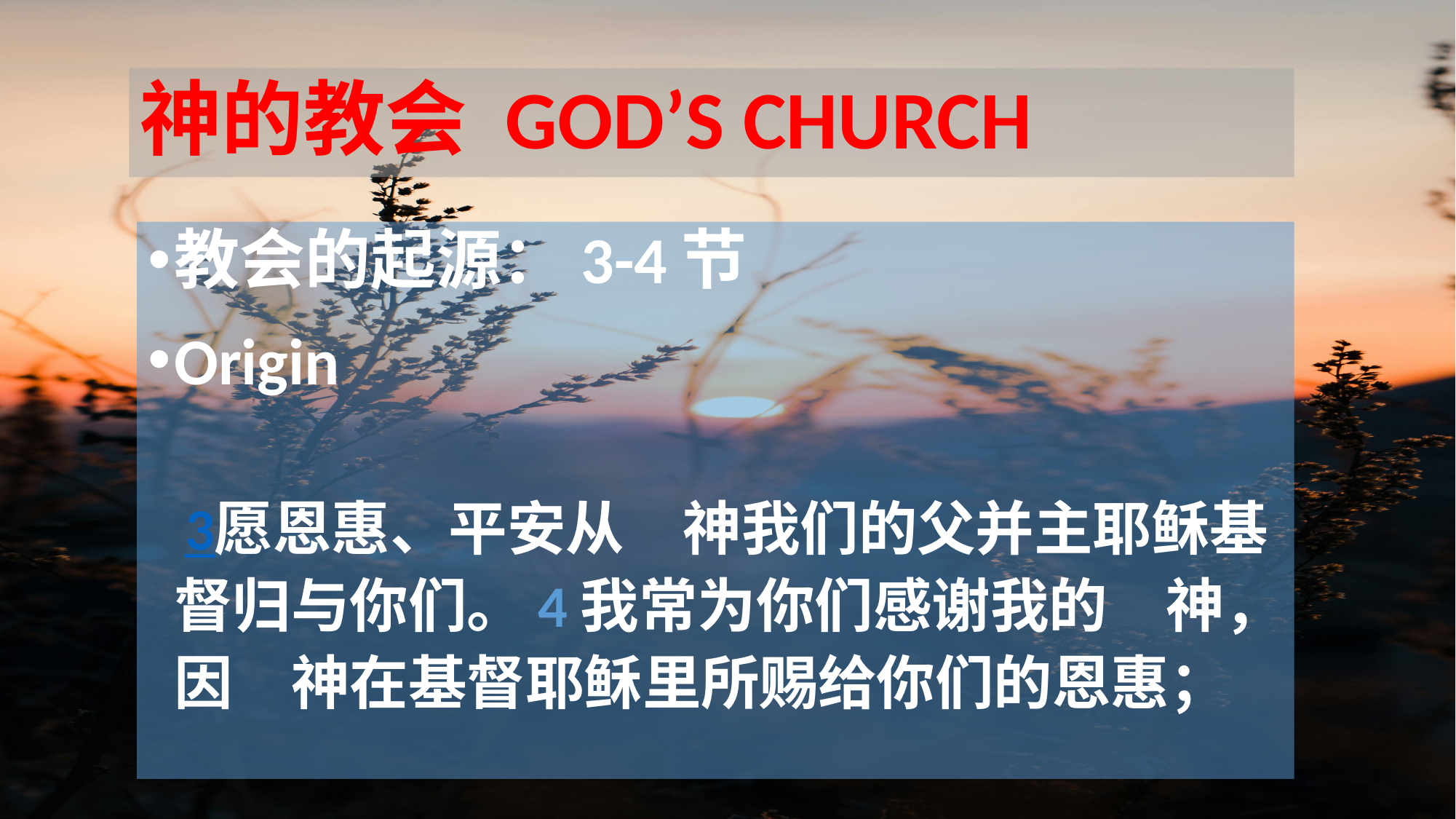

# 神的教会 GOD’S CHURCH
教会的起源：3-4节
Origin
 3愿恩惠、平安从　神我们的父并主耶稣基督归与你们。4我常为你们感谢我的　神，因　神在基督耶稣里所赐给你们的恩惠；